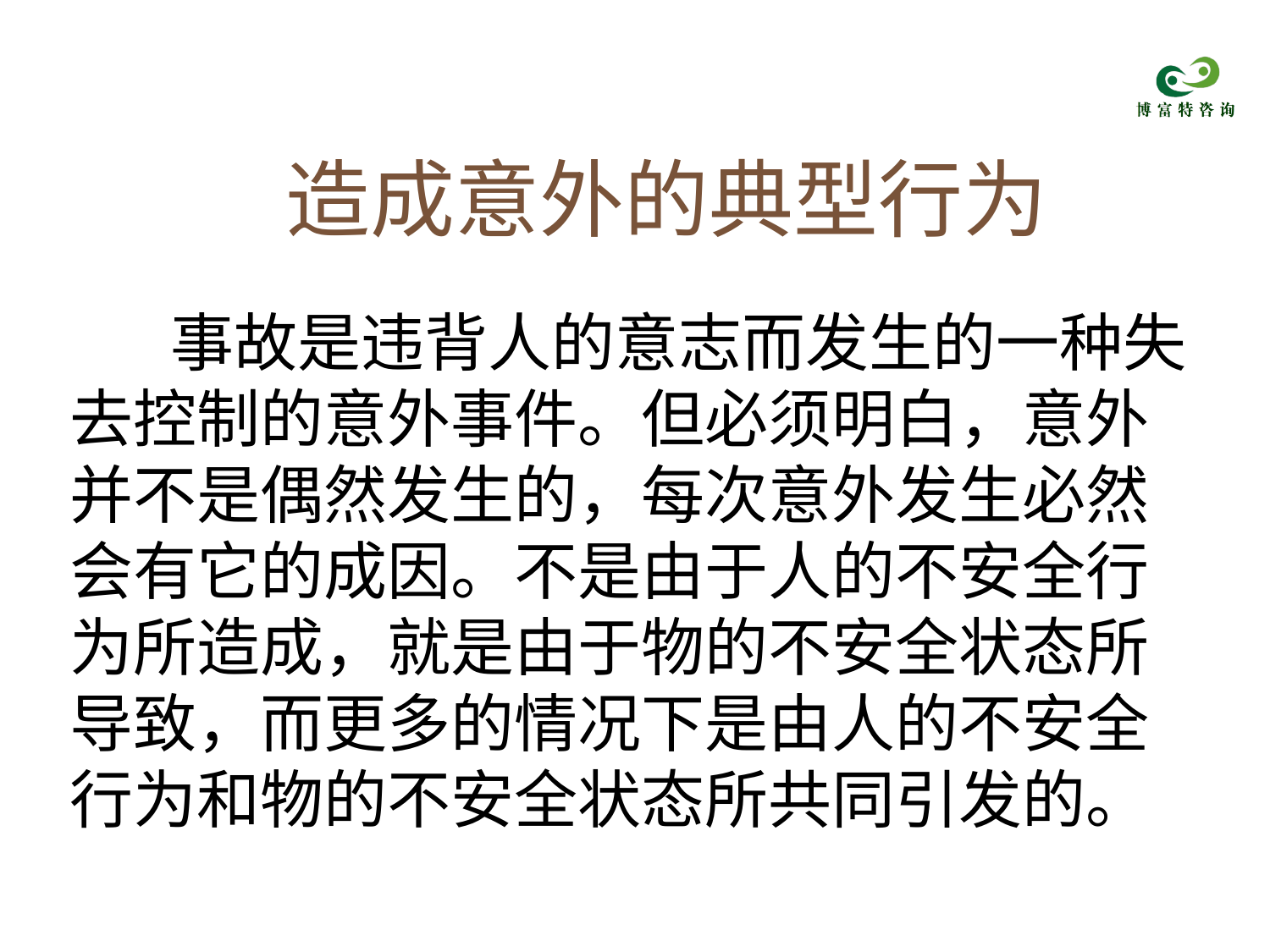

造成意外的典型行为
      事故是违背人的意志而发生的一种失去控制的意外事件。但必须明白，意外并不是偶然发生的，每次意外发生必然会有它的成因。不是由于人的不安全行为所造成，就是由于物的不安全状态所导致，而更多的情况下是由人的不安全行为和物的不安全状态所共同引发的。